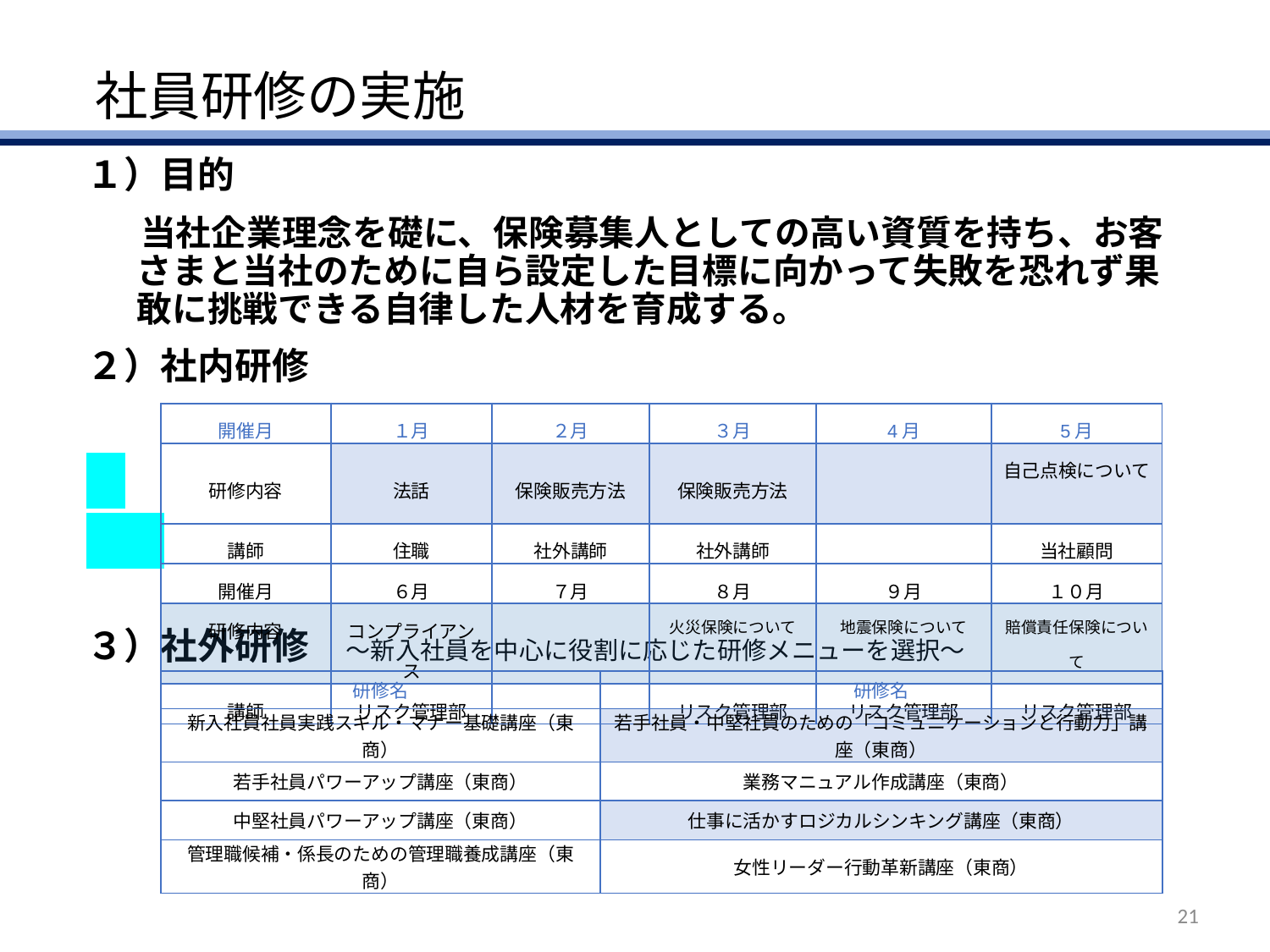

社員研修の実施
１）目的
　  当社企業理念を礎に、保険募集人としての高い資質を持ち、お客さまと当社のために自ら設定した目標に向かって失敗を恐れず果敢に挑戦できる自律した人材を育成する。
２）社内研修

３）社外研修　～新入社員を中心に役割に応じた研修メニューを選択～

| 開催月 | １月 | ２月 | ３月 | 4月 | 5月 |
| --- | --- | --- | --- | --- | --- |
| 研修内容 | 法話 | 保険販売方法 | 保険販売方法 |  | 自己点検について |
| 講師 | 住職 | 社外講師 | 社外講師 |  | 当社顧問 |
| 開催月 | ６月 | ７月 | ８月 | ９月 | １０月 |
| 研修内容 | コンプライアンス |  | 火災保険について | 地震保険について | 賠償責任保険について |
| 講師 | リスク管理部 |  | リスク管理部 | リスク管理部 | リスク管理部 |
| 研修名 | 研修名 |
| --- | --- |
| 新入社員社員実践スキル・マナー基礎講座（東商） | 若手社員・中堅社員のための「コミュニケーションと行動力」講座（東商） |
| 若手社員パワーアップ講座（東商） | 業務マニュアル作成講座（東商） |
| 中堅社員パワーアップ講座（東商） | 仕事に活かすロジカルシンキング講座（東商） |
| 管理職候補・係長のための管理職養成講座（東商） | 女性リーダー行動革新講座（東商） |

21